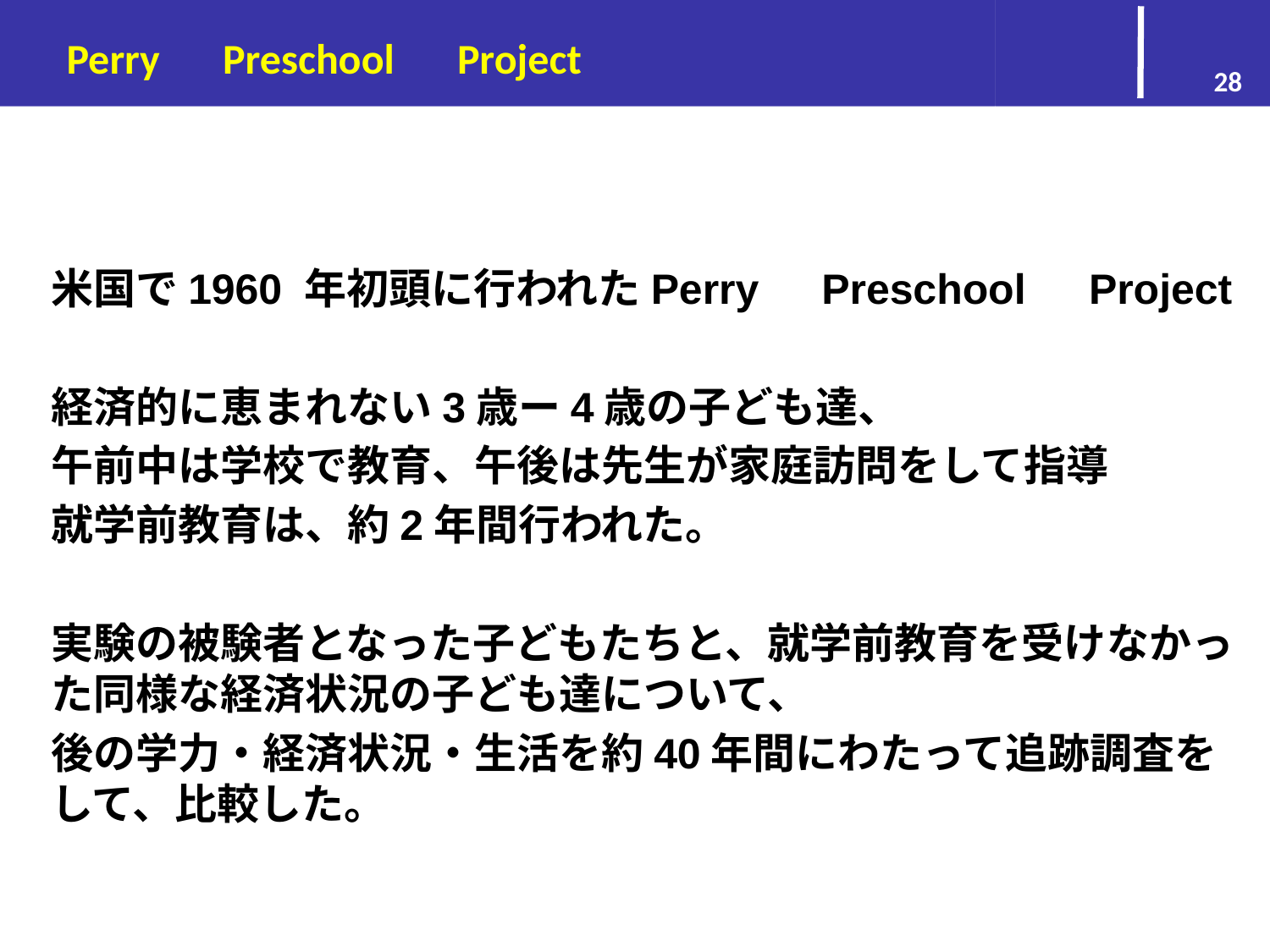

# Perry　Preschool　Project
28

米国で1960 年初頭に行われたPerry　Preschool　Project

経済的に恵まれない3歳ー4歳の子ども達、
午前中は学校で教育、午後は先生が家庭訪問をして指導
就学前教育は、約2年間行われた。

実験の被験者となった子どもたちと、就学前教育を受けなかった同様な経済状況の子ども達について、
後の学力・経済状況・生活を約40年間にわたって追跡調査をして、比較した。